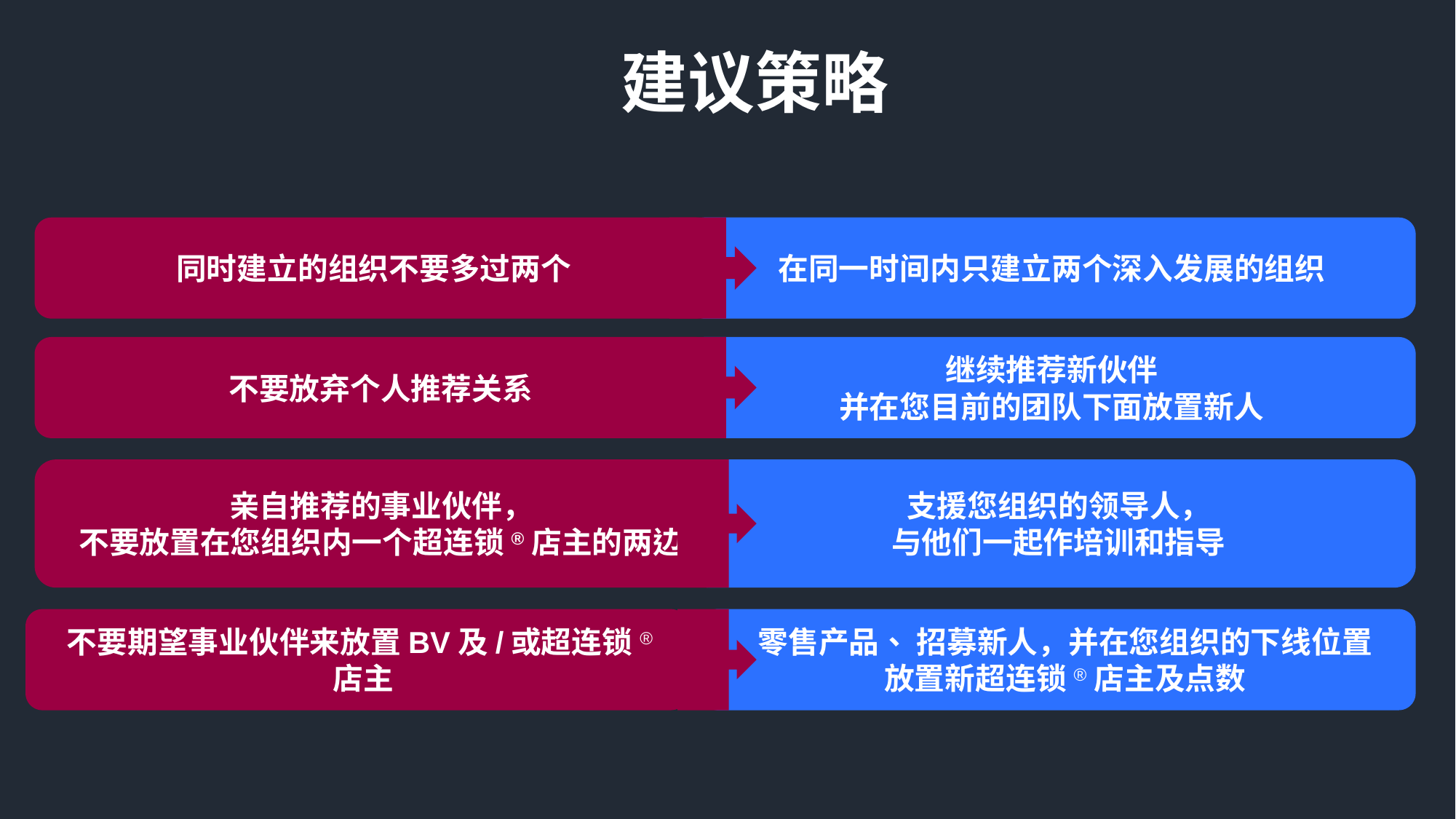

建议策略
同时建立的组织不要多过两个

在同一时间内只建立两个深入发展的组织
不要放弃个人推荐关系

继续推荐新伙伴
并在您目前的团队下面放置新人
亲自推荐的事业伙伴，
不要放置在您组织内一个超连锁®店主的两边

支援您组织的领导人，
与他们一起作培训和指导
不要期望事业伙伴来放置BV及/或超连锁®店主
零售产品、 招募新人，并在您组织的下线位置
放置新超连锁®店主及点数